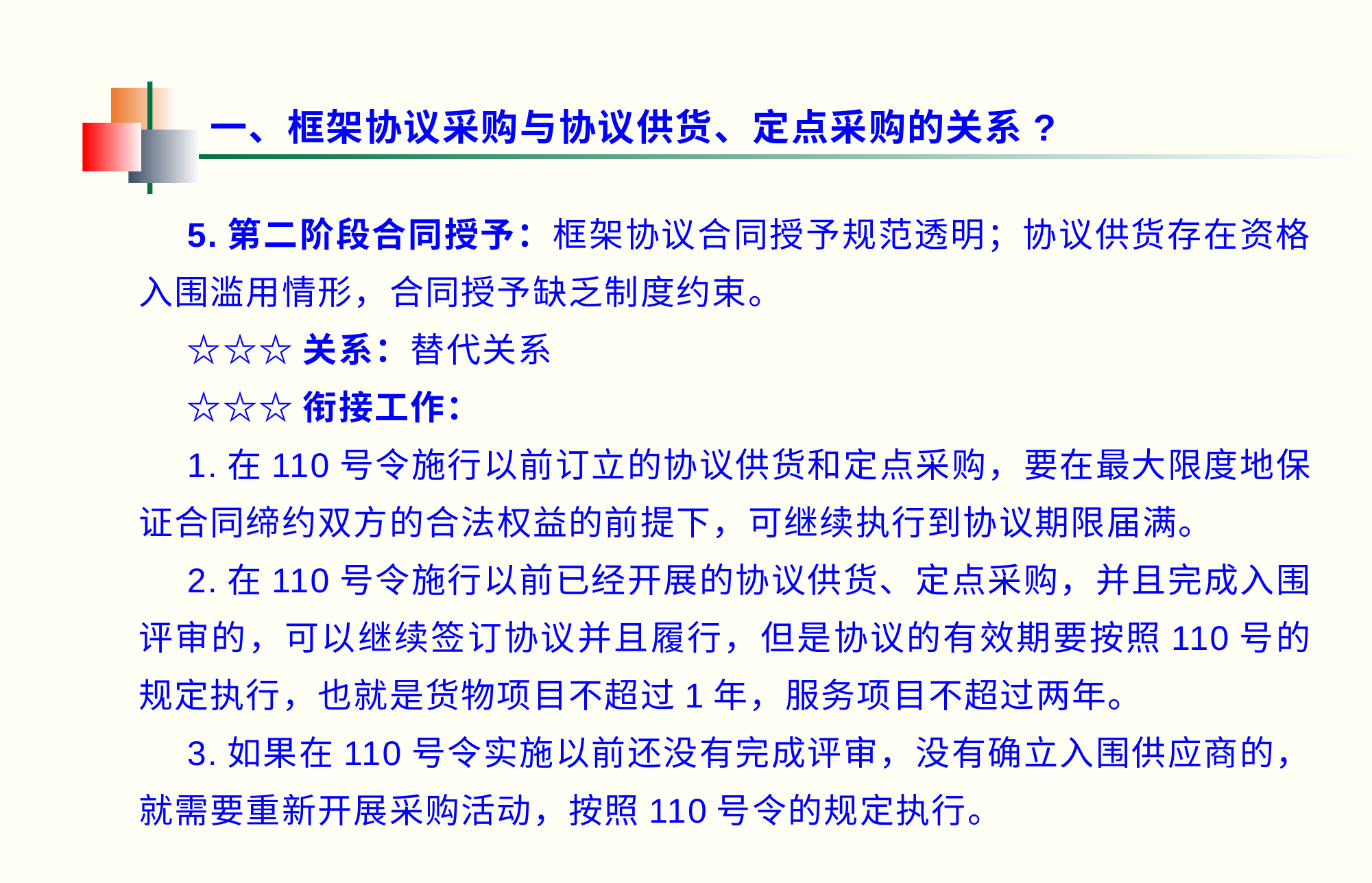

一、框架协议采购与协议供货、定点采购的关系?
5.第二阶段合同授予：框架协议合同授予规范透明；协议供货存在资格入围滥用情形，合同授予缺乏制度约束。
☆☆☆关系：替代关系
☆☆☆衔接工作：
1.在110号令施行以前订立的协议供货和定点采购，要在最大限度地保证合同缔约双方的合法权益的前提下，可继续执行到协议期限届满。
2.在110号令施行以前已经开展的协议供货、定点采购，并且完成入围评审的，可以继续签订协议并且履行，但是协议的有效期要按照110号的规定执行，也就是货物项目不超过1年，服务项目不超过两年。
3.如果在110号令实施以前还没有完成评审，没有确立入围供应商的，就需要重新开展采购活动，按照110号令的规定执行。